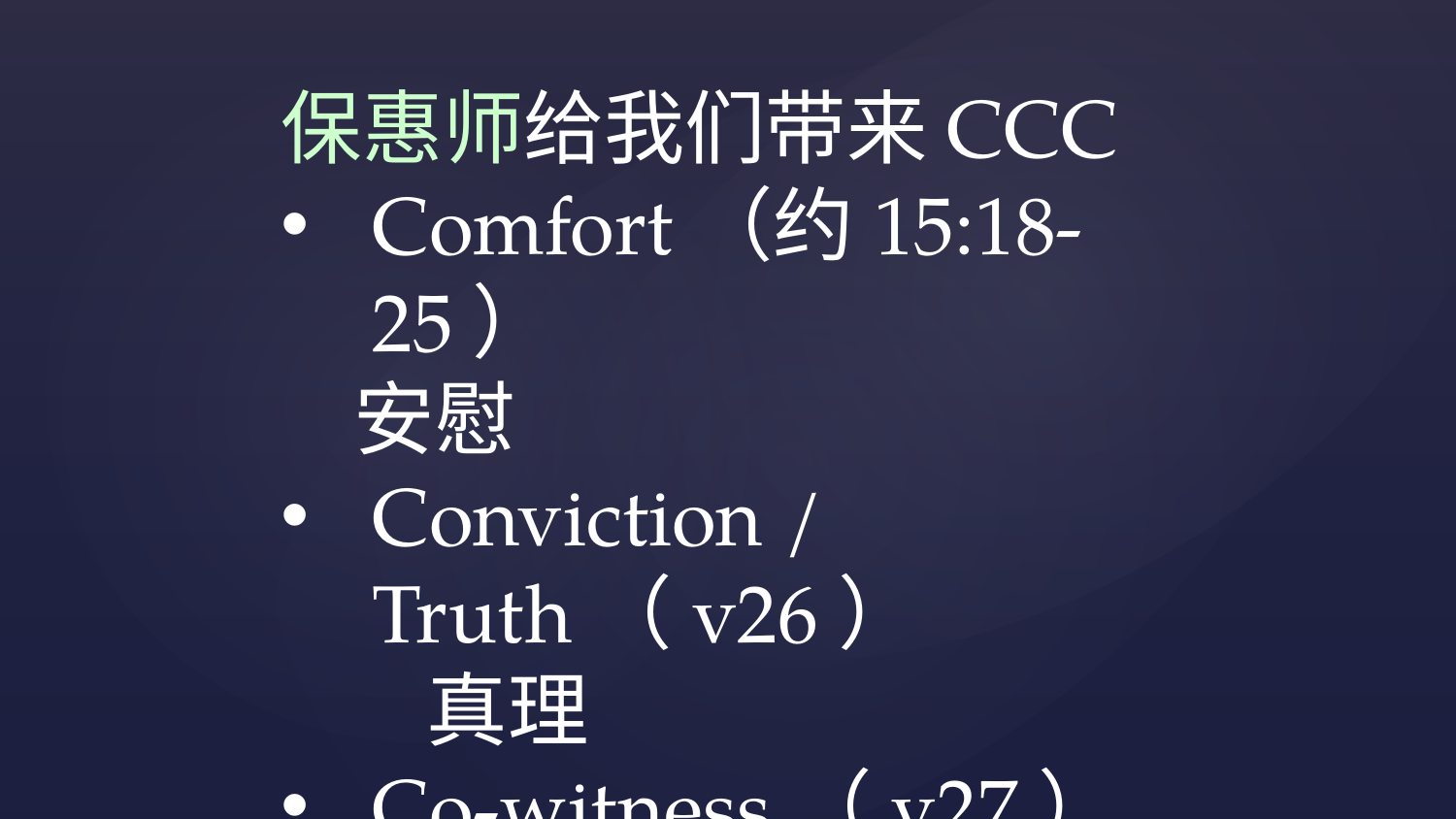

保惠师给我们带来CCC
Comfort（约15:18-25）
安慰
Conviction / Truth（v26）
	真理
Co-witness（v27）
同作见证